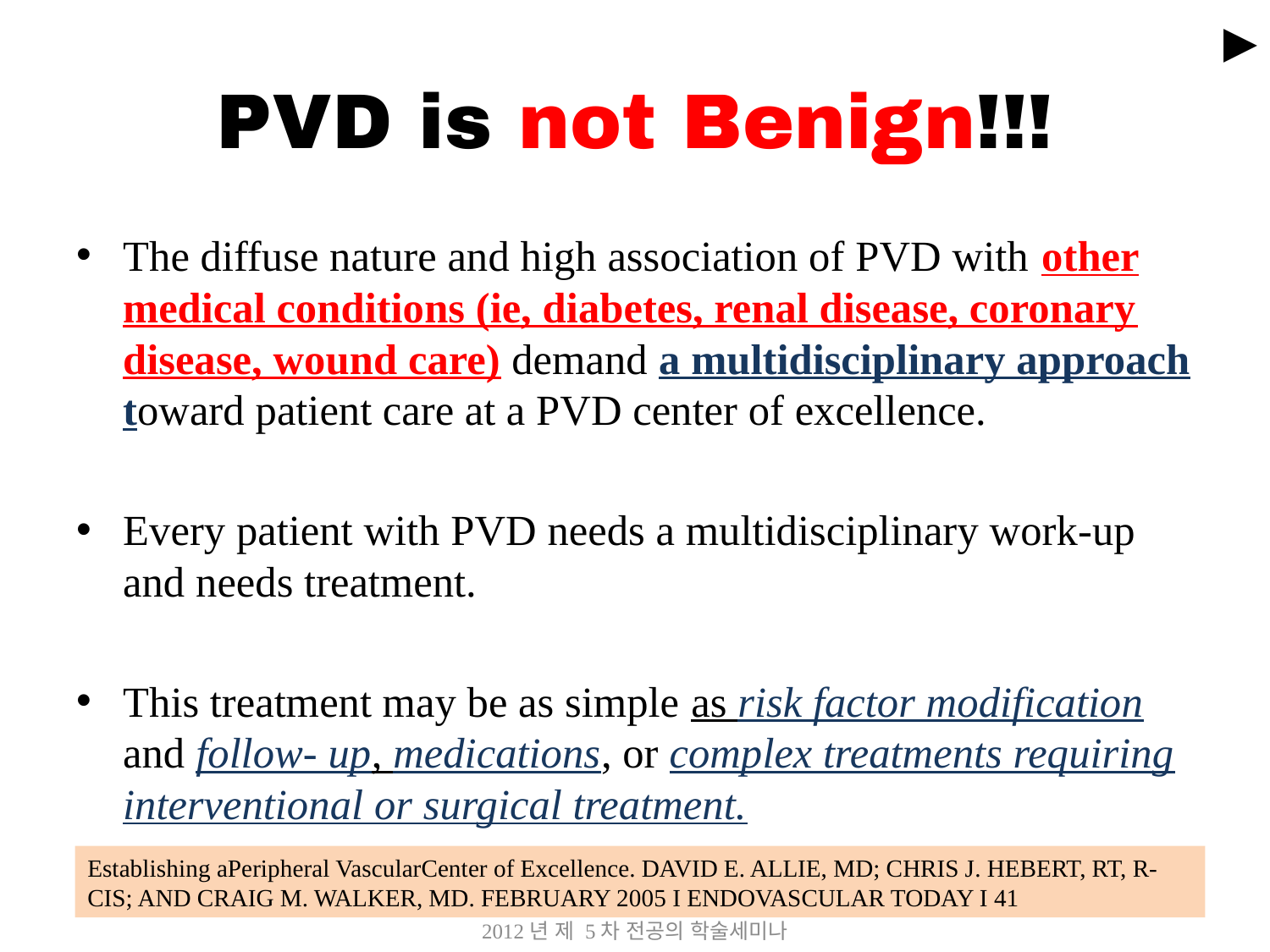

►
# PVD is not Benign!!!
The diffuse nature and high association of PVD with other medical conditions (ie, diabetes, renal disease, coronary disease, wound care) demand a multidisciplinary approach toward patient care at a PVD center of excellence.

Every patient with PVD needs a multidisciplinary work-up and needs treatment.

This treatment may be as simple as risk factor modification and follow- up, medications, or complex treatments requiring interventional or surgical treatment.
Establishing aPeripheral VascularCenter of Excellence. DAVID E. ALLIE, MD; CHRIS J. HEBERT, RT, R-CIS; AND CRAIG M. WALKER, MD. FEBRUARY 2005 I ENDOVASCULAR TODAY I 41
2012년 제 5차 전공의 학술세미나